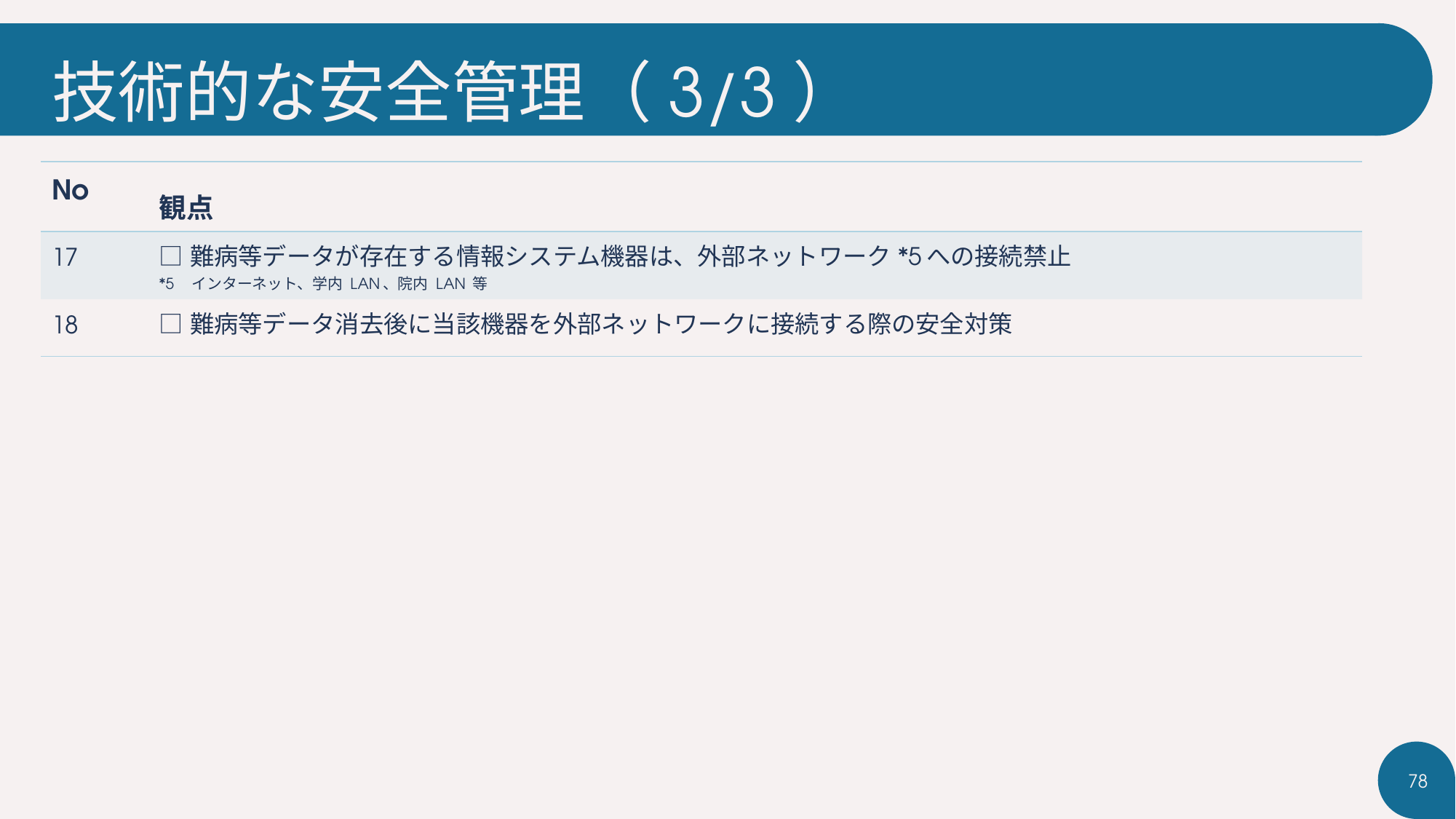

# 技術的な安全管理（3/3）
| No | 観点 |
| --- | --- |
| 17 | □難病等データが存在する情報システム機器は、外部ネットワーク\*5への接続禁止 \*5　インターネット、学内 LAN、院内 LAN 等 |
| 18 | □難病等データ消去後に当該機器を外部ネットワークに接続する際の安全対策 |
78